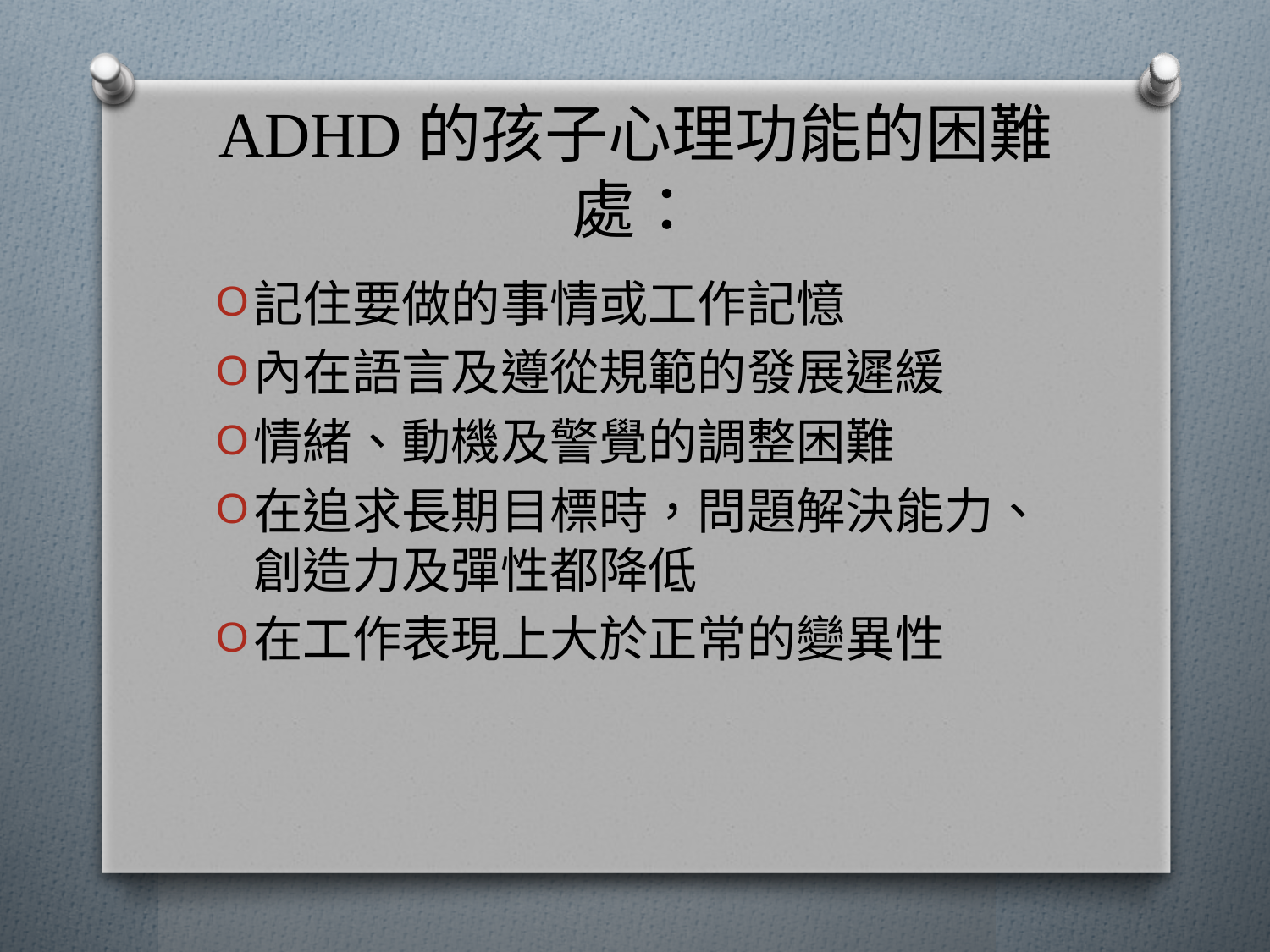

# ADHD的孩子心理功能的困難處：
記住要做的事情或工作記憶
內在語言及遵從規範的發展遲緩
情緒、動機及警覺的調整困難
在追求長期目標時，問題解決能力、創造力及彈性都降低
在工作表現上大於正常的變異性